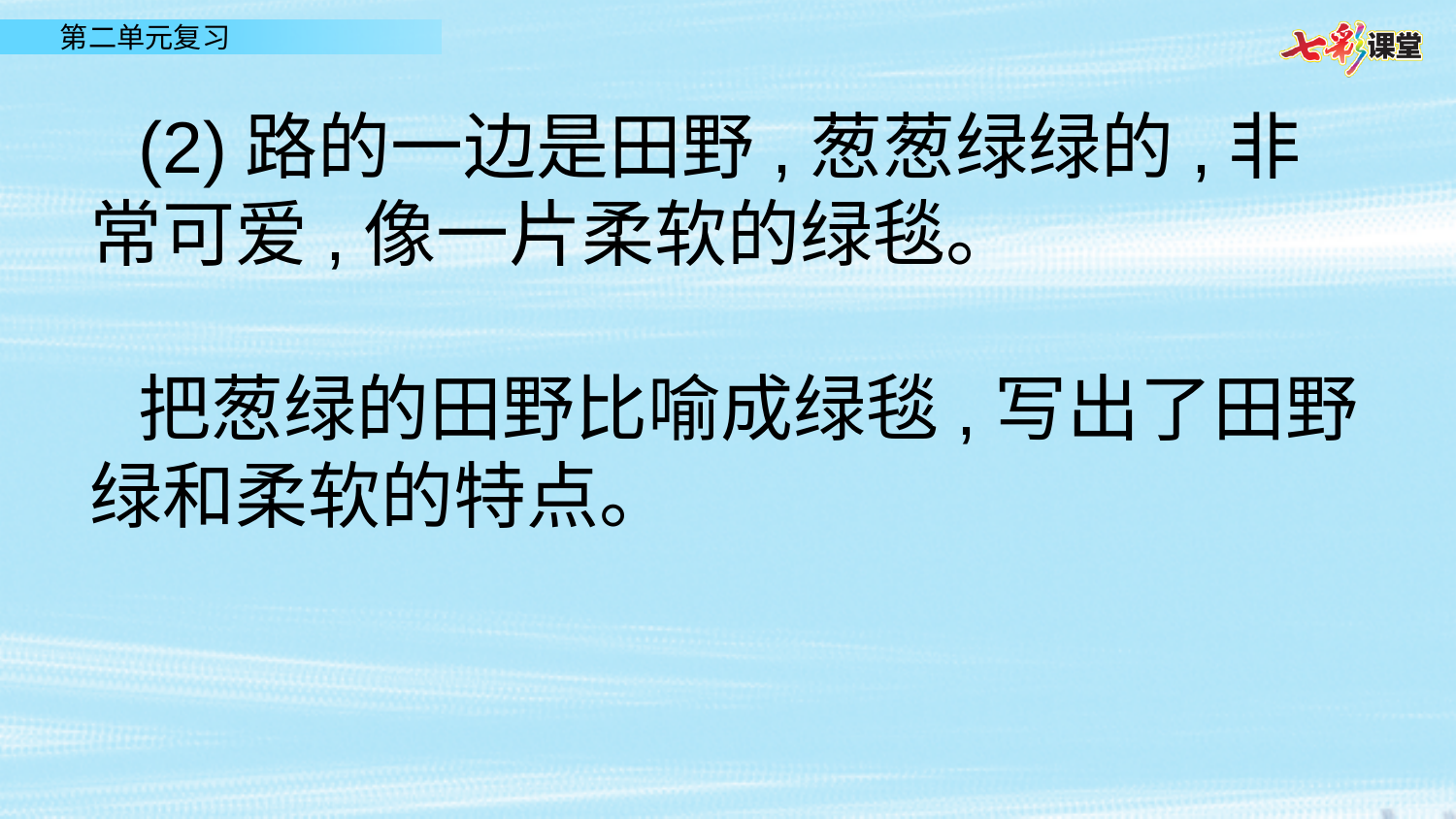

(2)路的一边是田野,葱葱绿绿的,非常可爱,像一片柔软的绿毯。

把葱绿的田野比喻成绿毯,写出了田野绿和柔软的特点。